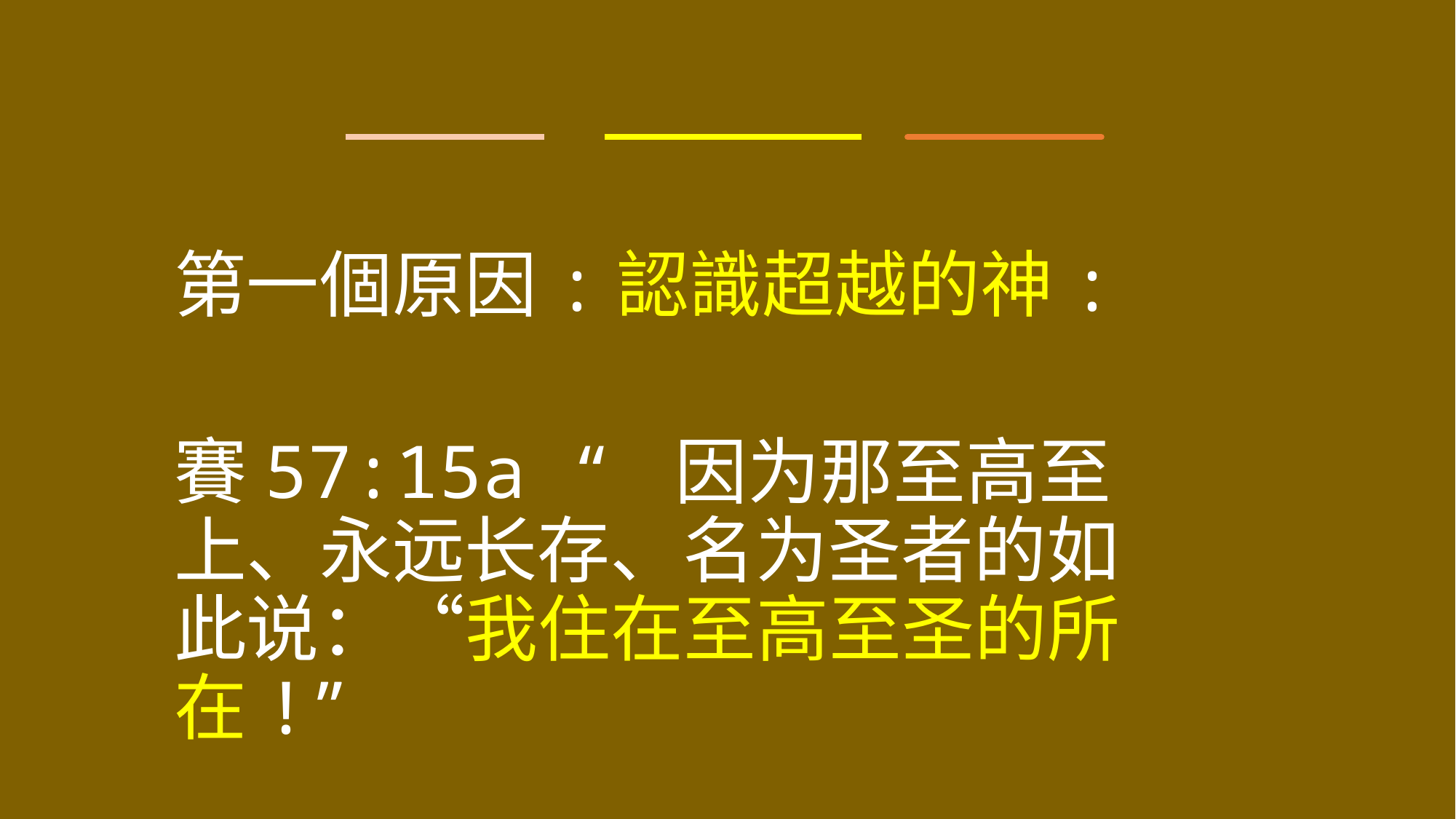

第一個原因:認識超越的神:

賽57:15a “ 因为那至高至上、永远长存、名为圣者的如此说：“我住在至高至圣的所在!”